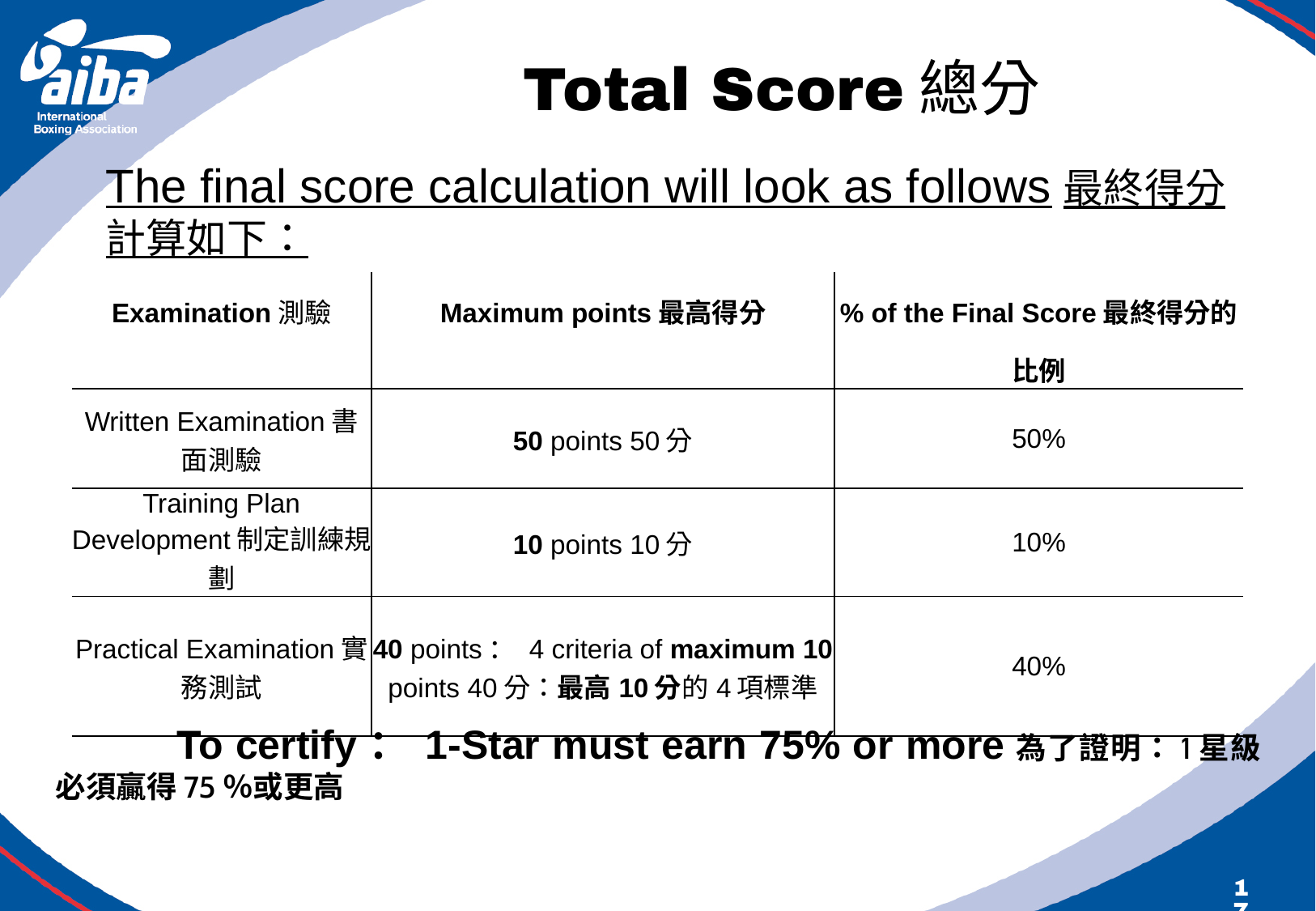

# Total Score總分
The final score calculation will look as follows最終得分計算如下：
| Examination測驗 | Maximum points最高得分 | % of the Final Score最終得分的比例 |
| --- | --- | --- |
| Written Examination書面測驗 | 50 points 50分 | 50% |
| Training Plan Development制定訓練規劃 | 10 points 10分 | 10% |
| Practical Examination實務測試 | 40 points： 4 criteria of maximum 10 points 40分：最高10分的4項標準 | 40% |
	To certify： 	1-Star must earn 75% or more為了證明：1星級必須贏得75％或更高

17